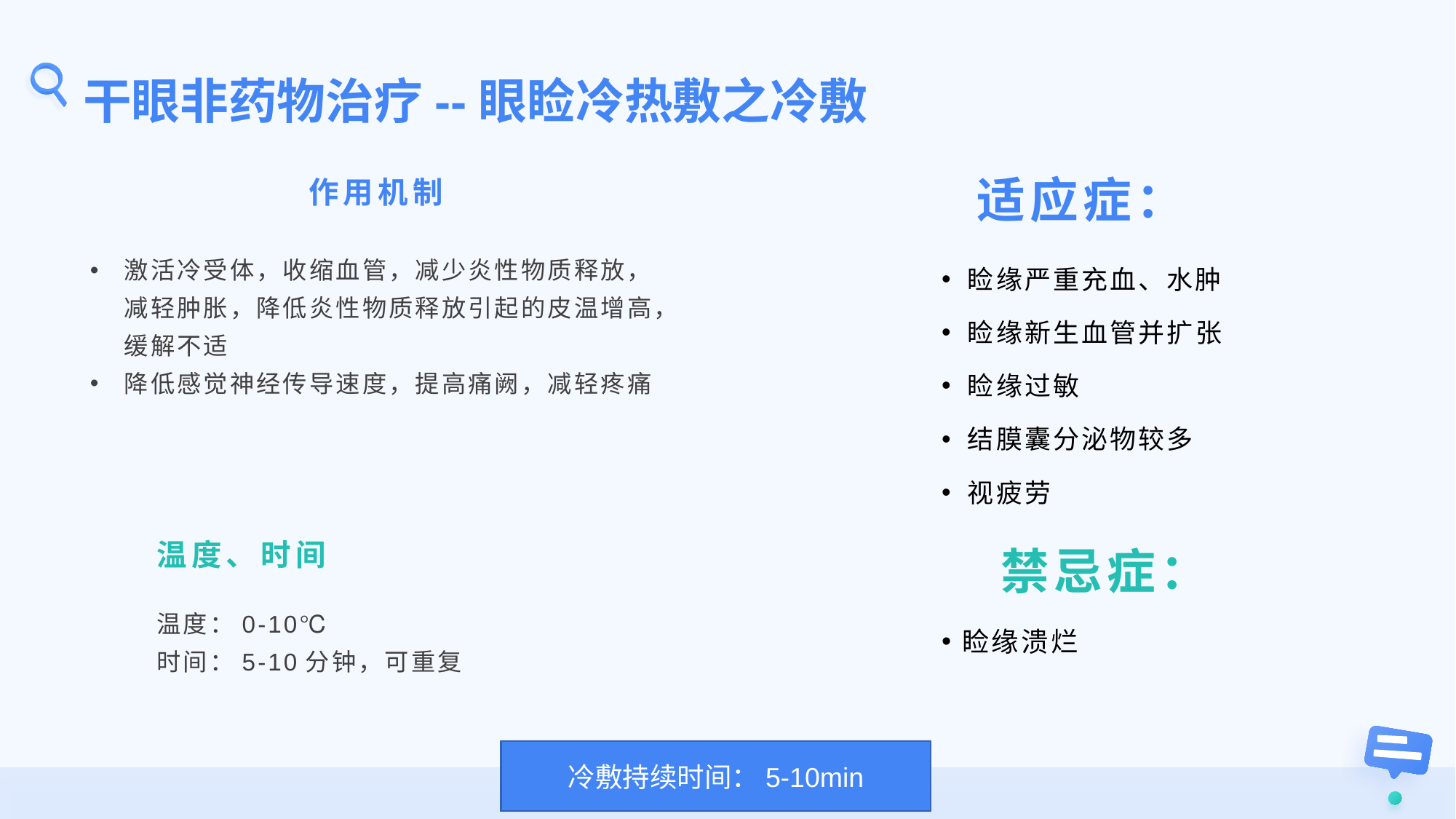

# 干眼非药物治疗--眼睑冷热敷之冷敷
适应症：
作用机制
睑缘严重充血、水肿
睑缘新生血管并扩张
睑缘过敏
结膜囊分泌物较多
视疲劳

激活冷受体，收缩血管，减少炎性物质释放，减轻肿胀，降低炎性物质释放引起的皮温增高，缓解不适
降低感觉神经传导速度，提高痛阙，减轻疼痛

禁忌症：
温度、时间
温度：0-10℃
时间：5-10分钟，可重复
睑缘溃烂

冷敷持续时间：5-10min